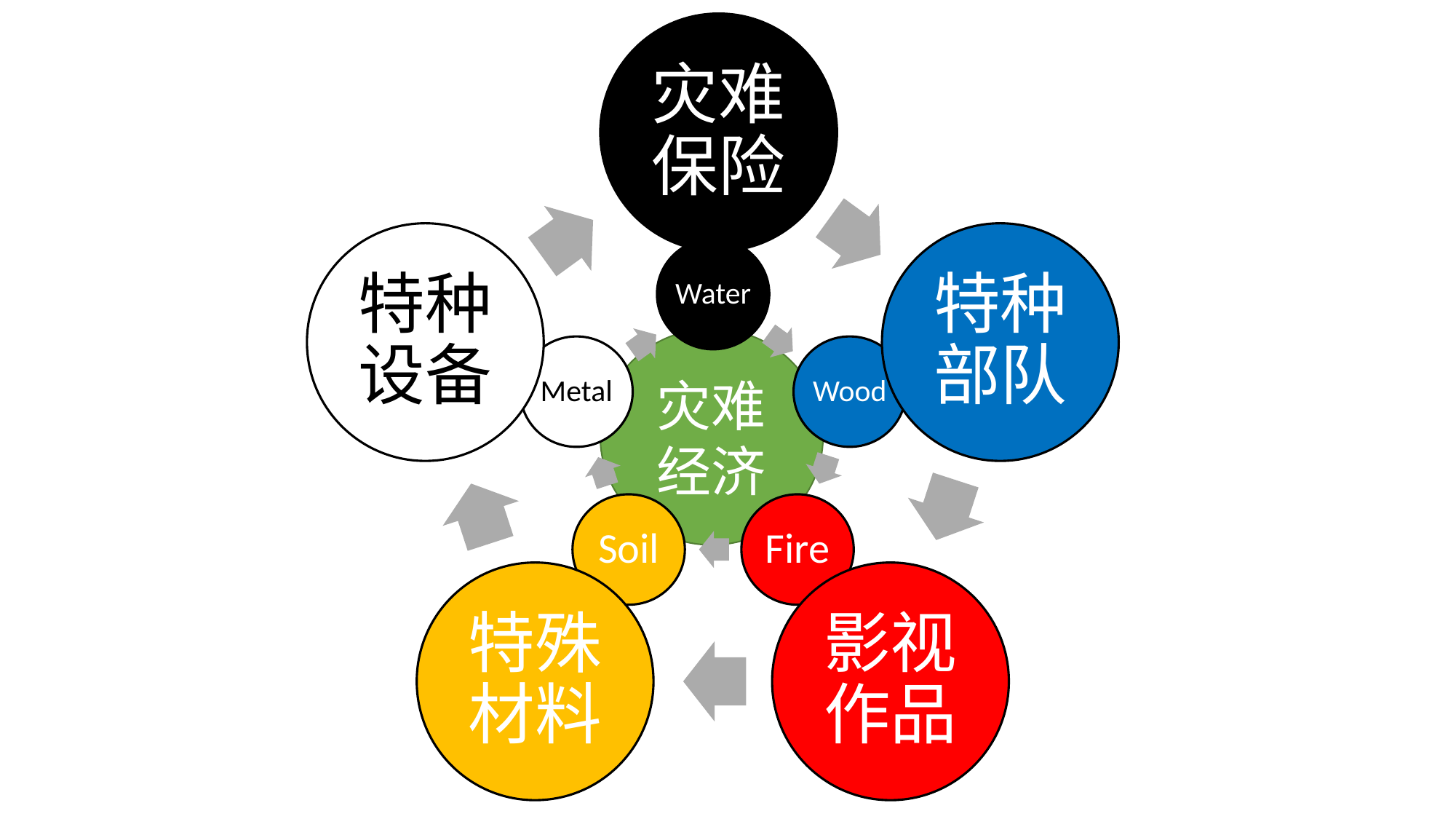

灾难保险

特种设备
特种部队

特殊材料
影视作品

Water

Metal
Wood

Soil
Fire

灾难经济